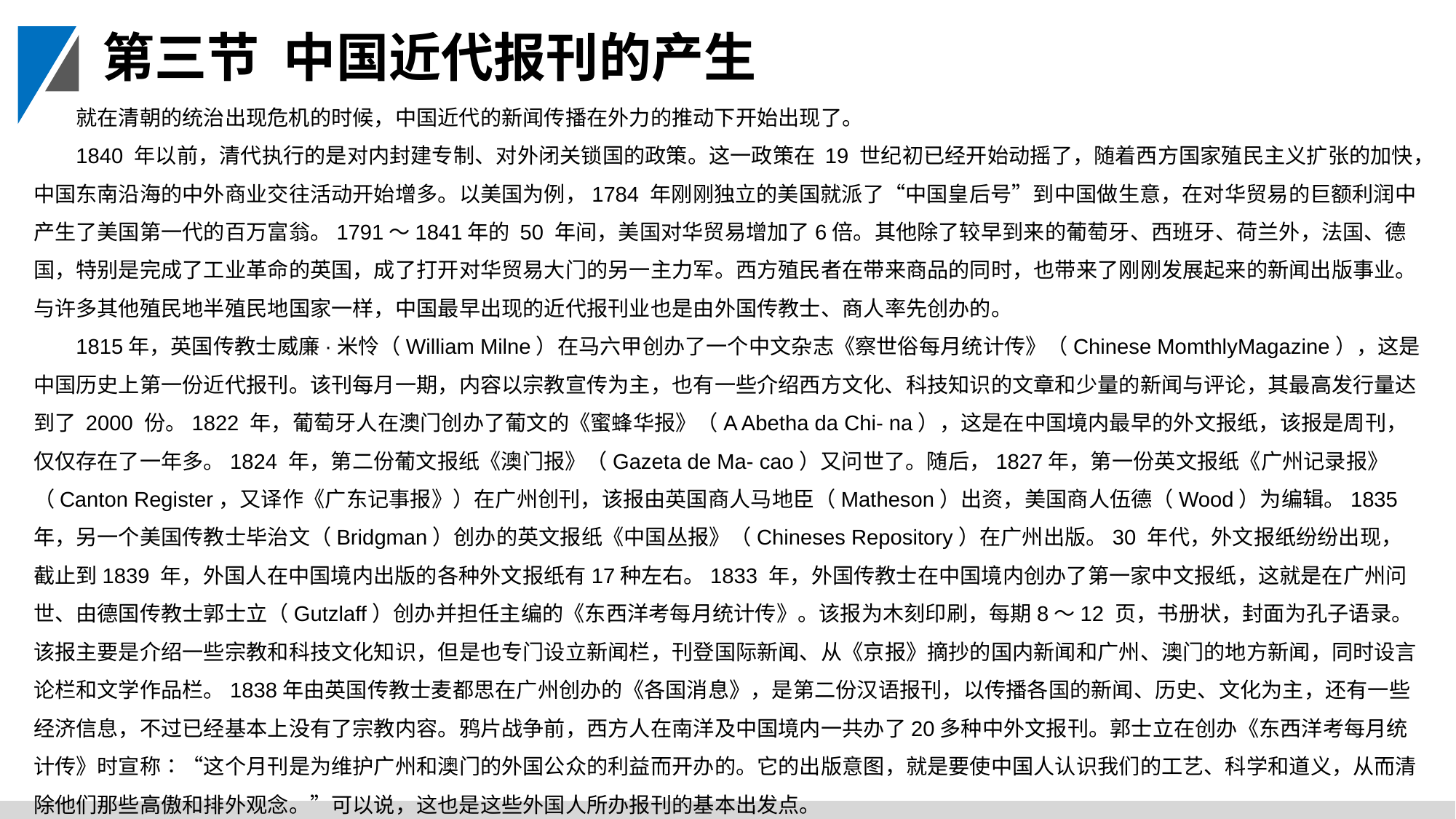

第三节  中国近代报刊的产生
就在清朝的统治出现危机的时候，中国近代的新闻传播在外力的推动下开始出现了。
1840 年以前，清代执行的是对内封建专制、对外闭关锁国的政策。这一政策在 19 世纪初已经开始动摇了，随着西方国家殖民主义扩张的加快，中国东南沿海的中外商业交往活动开始增多。以美国为例，1784 年刚刚独立的美国就派了“中国皇后号”到中国做生意，在对华贸易的巨额利润中产生了美国第一代的百万富翁。1791～1841年的 50 年间，美国对华贸易增加了6倍。其他除了较早到来的葡萄牙、西班牙、荷兰外，法国、德国，特别是完成了工业革命的英国，成了打开对华贸易大门的另一主力军。西方殖民者在带来商品的同时，也带来了刚刚发展起来的新闻出版事业。与许多其他殖民地半殖民地国家一样，中国最早出现的近代报刊业也是由外国传教士、商人率先创办的。
1815年，英国传教士威廉·米怜（William Milne）在马六甲创办了一个中文杂志《察世俗每月统计传》（Chinese MomthlyMagazine），这是中国历史上第一份近代报刊。该刊每月一期，内容以宗教宣传为主，也有一些介绍西方文化、科技知识的文章和少量的新闻与评论，其最高发行量达到了 2000 份。1822 年，葡萄牙人在澳门创办了葡文的《蜜蜂华报》（A Abetha da Chi- na），这是在中国境内最早的外文报纸，该报是周刊，仅仅存在了一年多。1824 年，第二份葡文报纸《澳门报》（Gazeta de Ma- cao）又问世了。随后，1827年，第一份英文报纸《广州记录报》（Canton Register，又译作《广东记事报》）在广州创刊，该报由英国商人马地臣（Matheson）出资，美国商人伍德（Wood）为编辑。1835 年，另一个美国传教士毕治文（Bridgman）创办的英文报纸《中国丛报》（Chineses Repository）在广州出版。30 年代，外文报纸纷纷出现，截止到1839 年，外国人在中国境内出版的各种外文报纸有17种左右。1833 年，外国传教士在中国境内创办了第一家中文报纸，这就是在广州问世、由德国传教士郭士立（Gutzlaff）创办并担任主编的《东西洋考每月统计传》。该报为木刻印刷，每期8～12 页，书册状，封面为孔子语录。该报主要是介绍一些宗教和科技文化知识，但是也专门设立新闻栏，刊登国际新闻、从《京报》摘抄的国内新闻和广州、澳门的地方新闻，同时设言论栏和文学作品栏。1838年由英国传教士麦都思在广州创办的《各国消息》，是第二份汉语报刊，以传播各国的新闻、历史、文化为主，还有一些经济信息，不过已经基本上没有了宗教内容。鸦片战争前，西方人在南洋及中国境内一共办了20多种中外文报刊。郭士立在创办《东西洋考每月统计传》时宣称∶“这个月刊是为维护广州和澳门的外国公众的利益而开办的。它的出版意图，就是要使中国人认识我们的工艺、科学和道义，从而清除他们那些高傲和排外观念。”可以说，这也是这些外国人所办报刊的基本出发点。